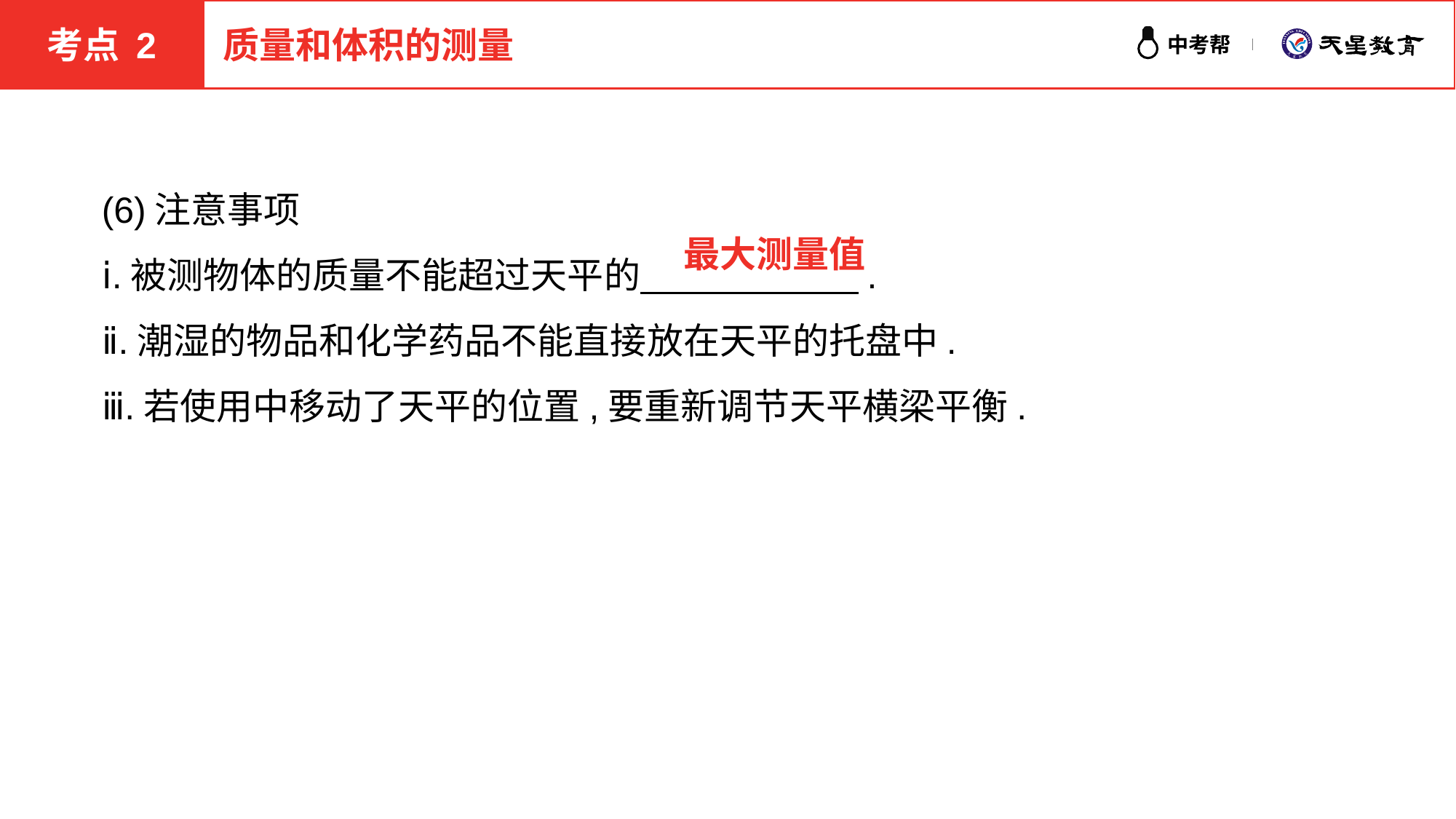

考点 2
质量和体积的测量
(6)注意事项
ⅰ.被测物体的质量不能超过天平的　　　　　　.
ⅱ.潮湿的物品和化学药品不能直接放在天平的托盘中.
ⅲ.若使用中移动了天平的位置,要重新调节天平横梁平衡.
最大测量值